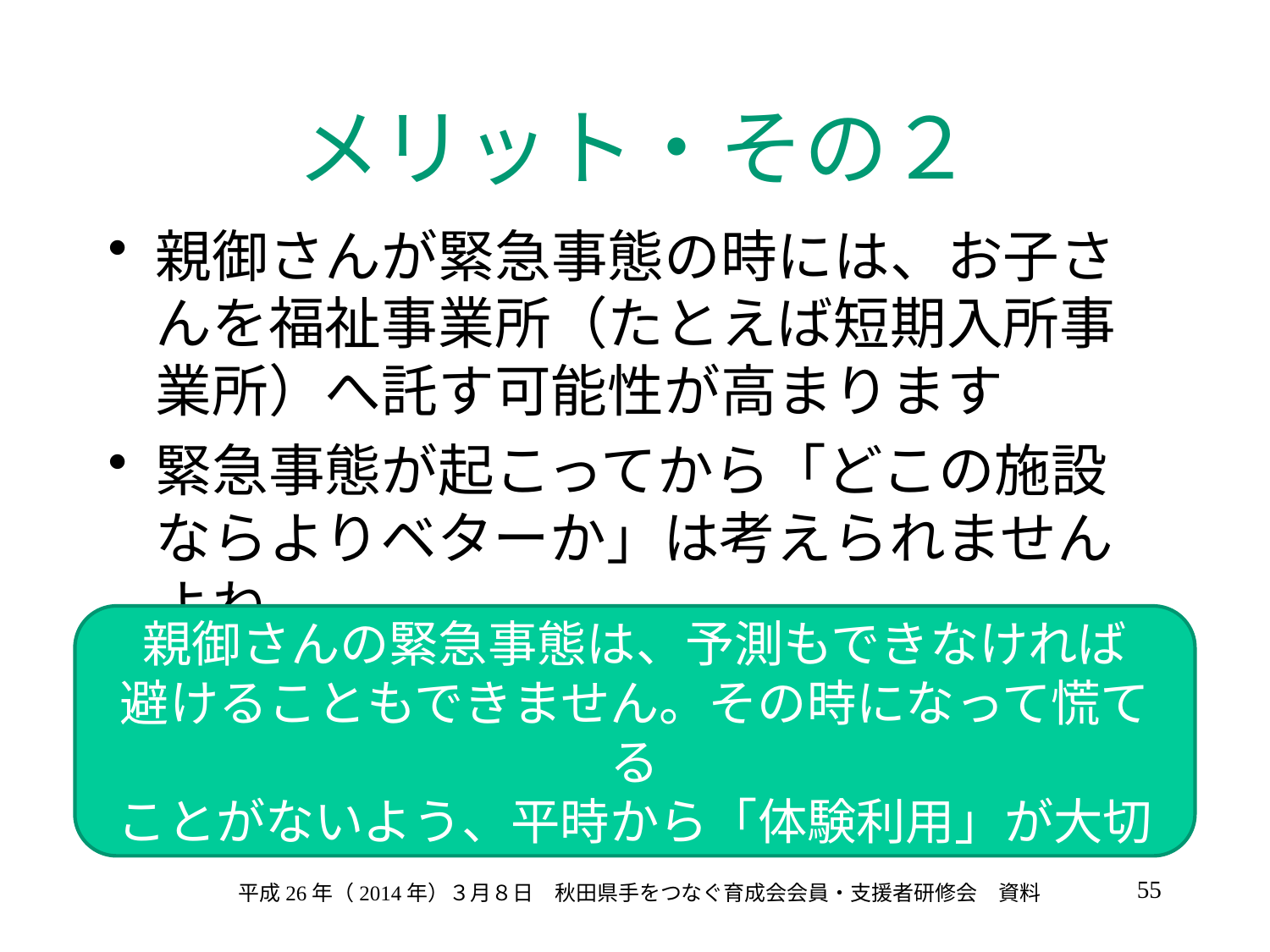

# メリット・その２
親御さんが緊急事態の時には、お子さんを福祉事業所（たとえば短期入所事業所）へ託す可能性が高まります
緊急事態が起こってから「どこの施設ならよりベターか」は考えられませんよね
親御さんの緊急事態は、予測もできなければ
避けることもできません。その時になって慌てる
ことがないよう、平時から「体験利用」が大切
55